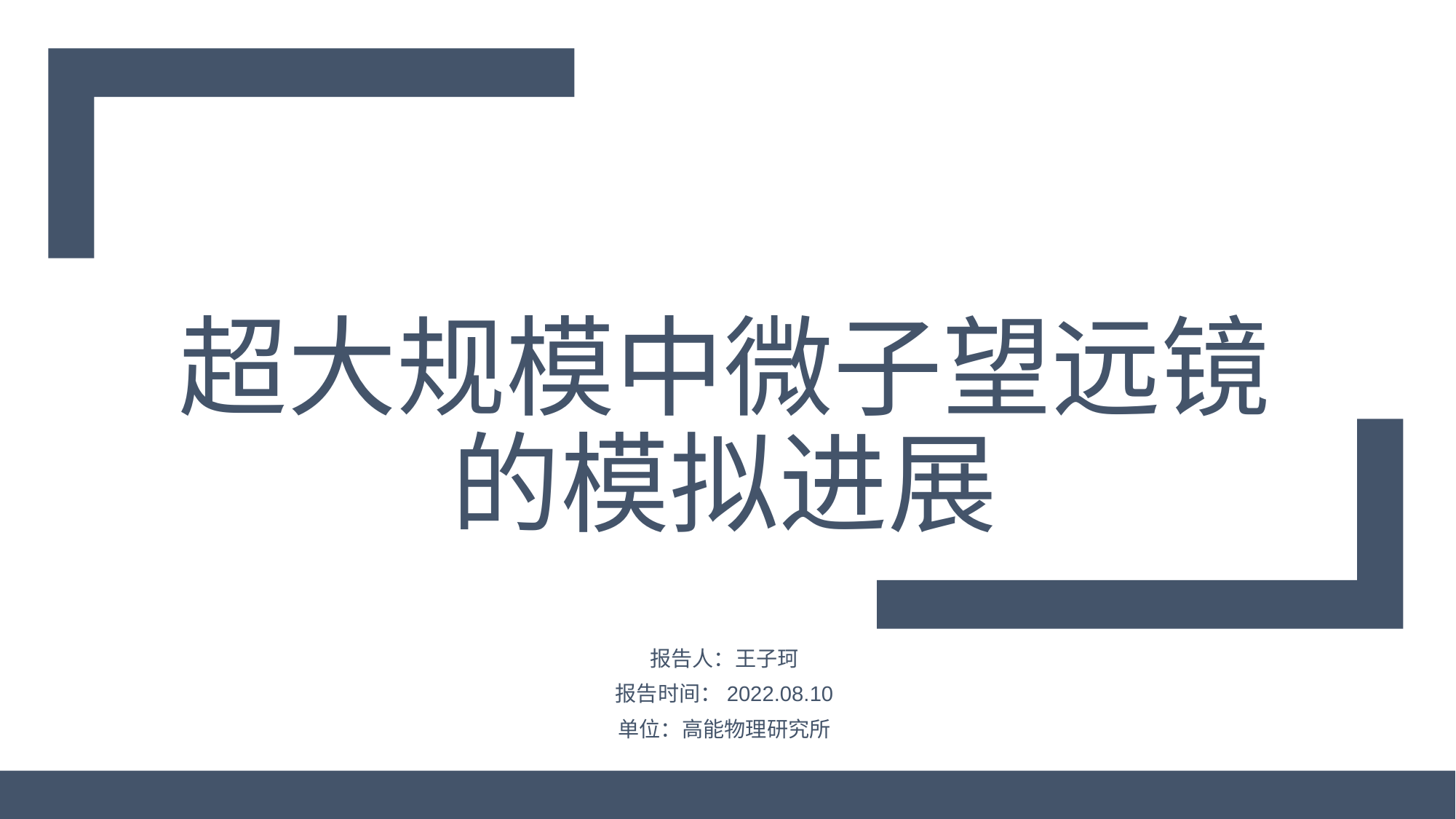

# 超大规模中微子望远镜的模拟进展

报告人：王子珂
报告时间：2022.08.10
单位：高能物理研究所